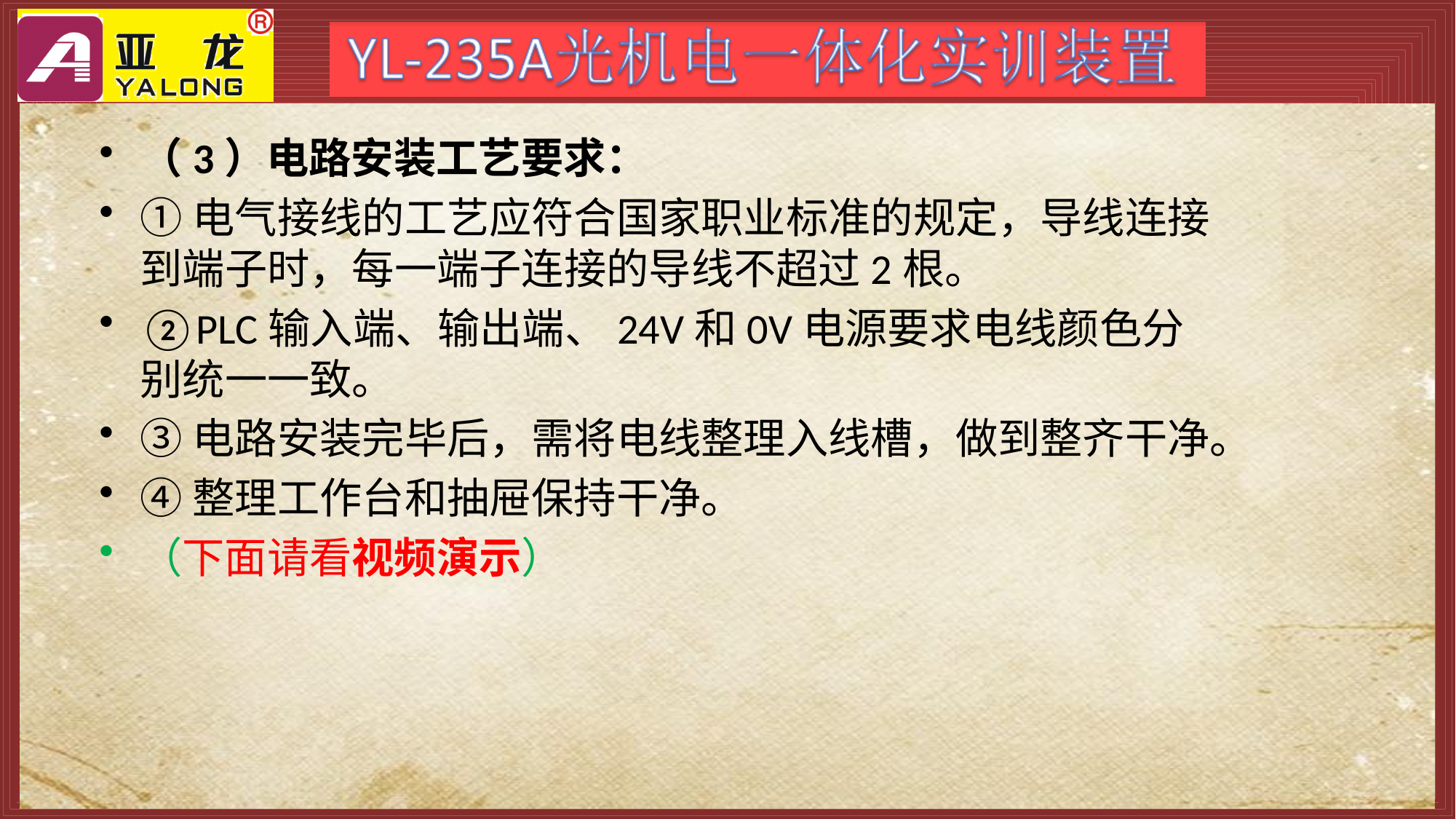

（3）电路安装工艺要求：
①电气接线的工艺应符合国家职业标准的规定，导线连接到端子时，每一端子连接的导线不超过2根。
②PLC输入端、输出端、24V和0V电源要求电线颜色分别统一一致。
③电路安装完毕后，需将电线整理入线槽，做到整齐干净。
④整理工作台和抽屉保持干净。
（下面请看视频演示）